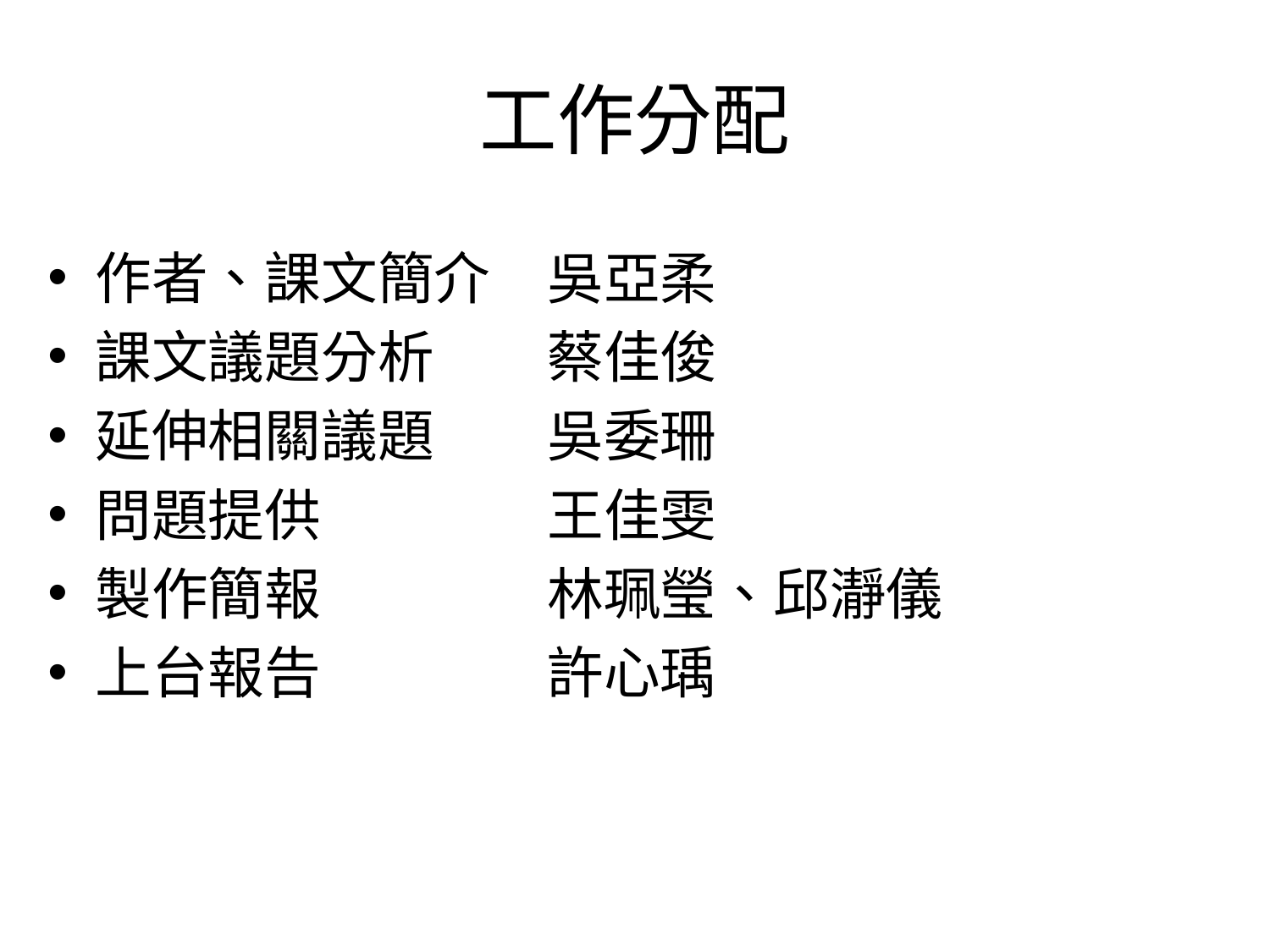

# 工作分配
作者、課文簡介　吳亞柔
課文議題分析　　蔡佳俊
延伸相關議題　　吳委珊
問題提供　　　　王佳雯
製作簡報　　　　林珮瑩、邱瀞儀
上台報告　　　　許心瑀